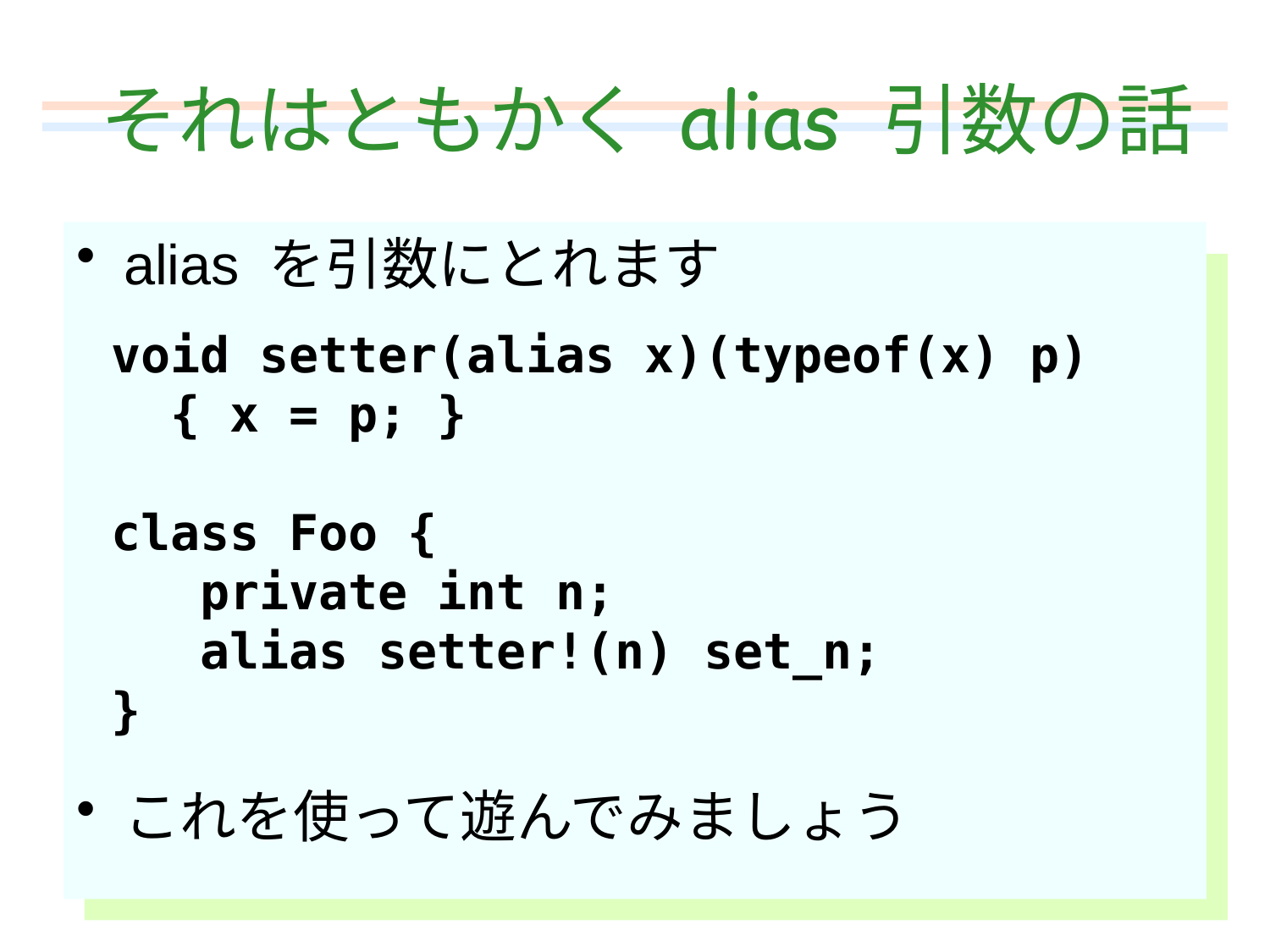

# それはともかく alias 引数の話
alias を引数にとれます

これを使って遊んでみましょう
void setter(alias x)(typeof(x) p)
  { x = p; }

class Foo {
   private int n;
   alias setter!(n) set_n;
}